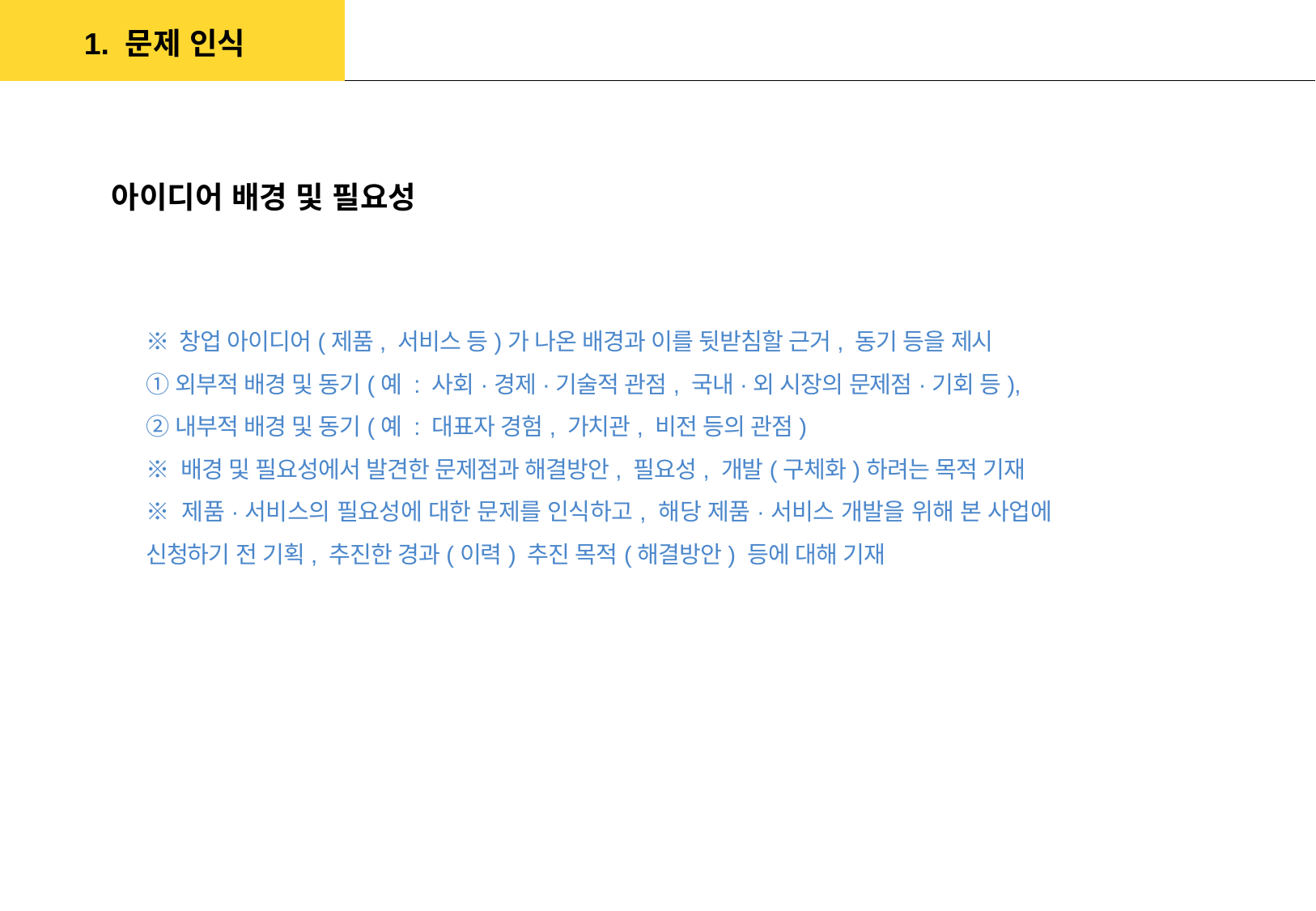

1. 문제 인식
아이디어 배경 및 필요성
※ 창업 아이디어(제품, 서비스 등)가 나온 배경과 이를 뒷받침할 근거, 동기 등을 제시
①외부적 배경 및 동기(예 : 사회·경제·기술적 관점, 국내·외 시장의 문제점·기회 등),
②내부적 배경 및 동기(예 : 대표자 경험, 가치관, 비전 등의 관점)
※ 배경 및 필요성에서 발견한 문제점과 해결방안, 필요성, 개발(구체화)하려는 목적 기재
※ 제품·서비스의 필요성에 대한 문제를 인식하고, 해당 제품·서비스 개발을 위해 본 사업에 신청하기 전 기획, 추진한 경과(이력) 추진 목적(해결방안) 등에 대해 기재